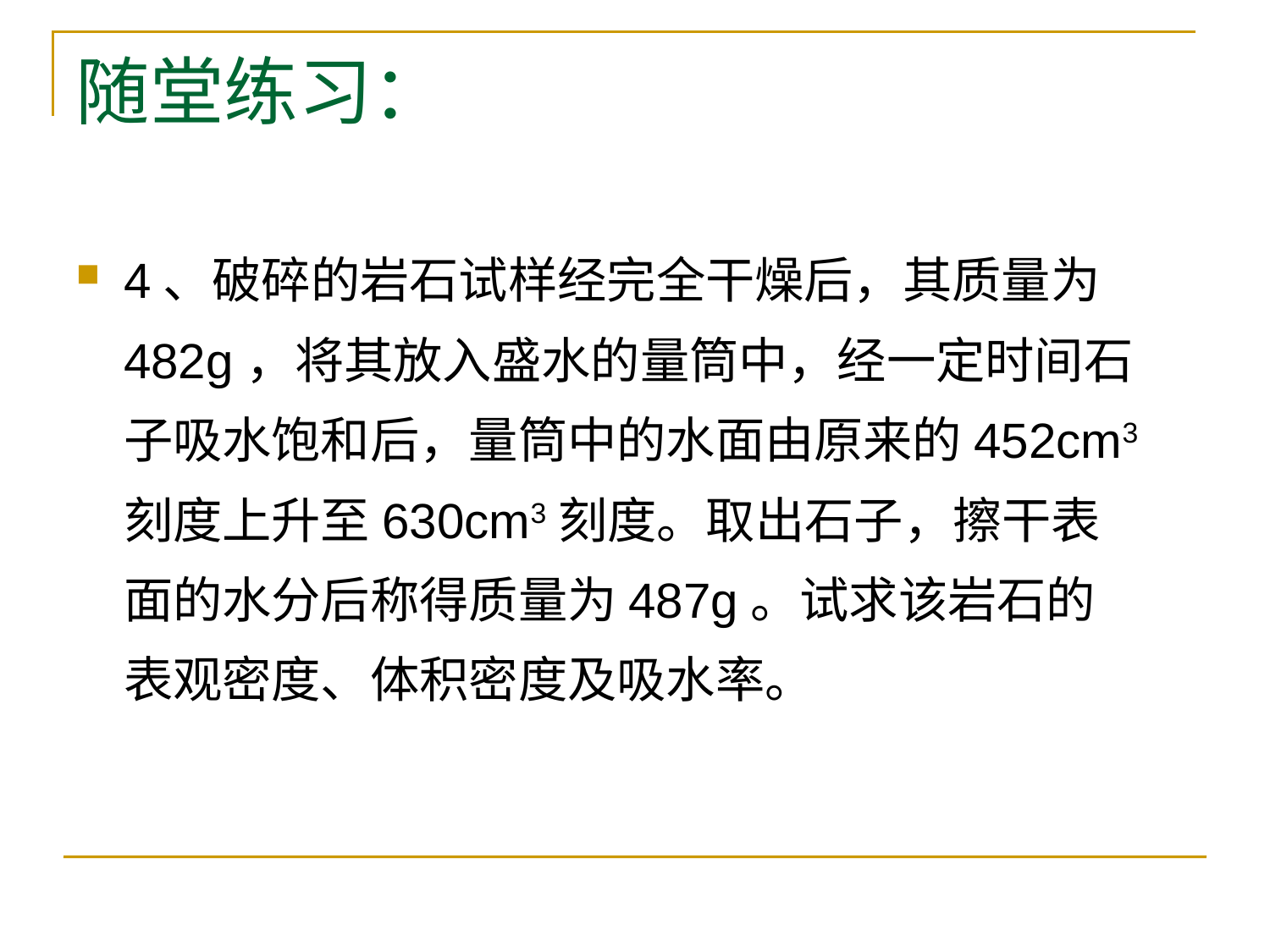

# 随堂练习：
4、破碎的岩石试样经完全干燥后，其质量为482g，将其放入盛水的量筒中，经一定时间石子吸水饱和后，量筒中的水面由原来的452cm3刻度上升至630cm3刻度。取出石子，擦干表面的水分后称得质量为487g。试求该岩石的表观密度、体积密度及吸水率。